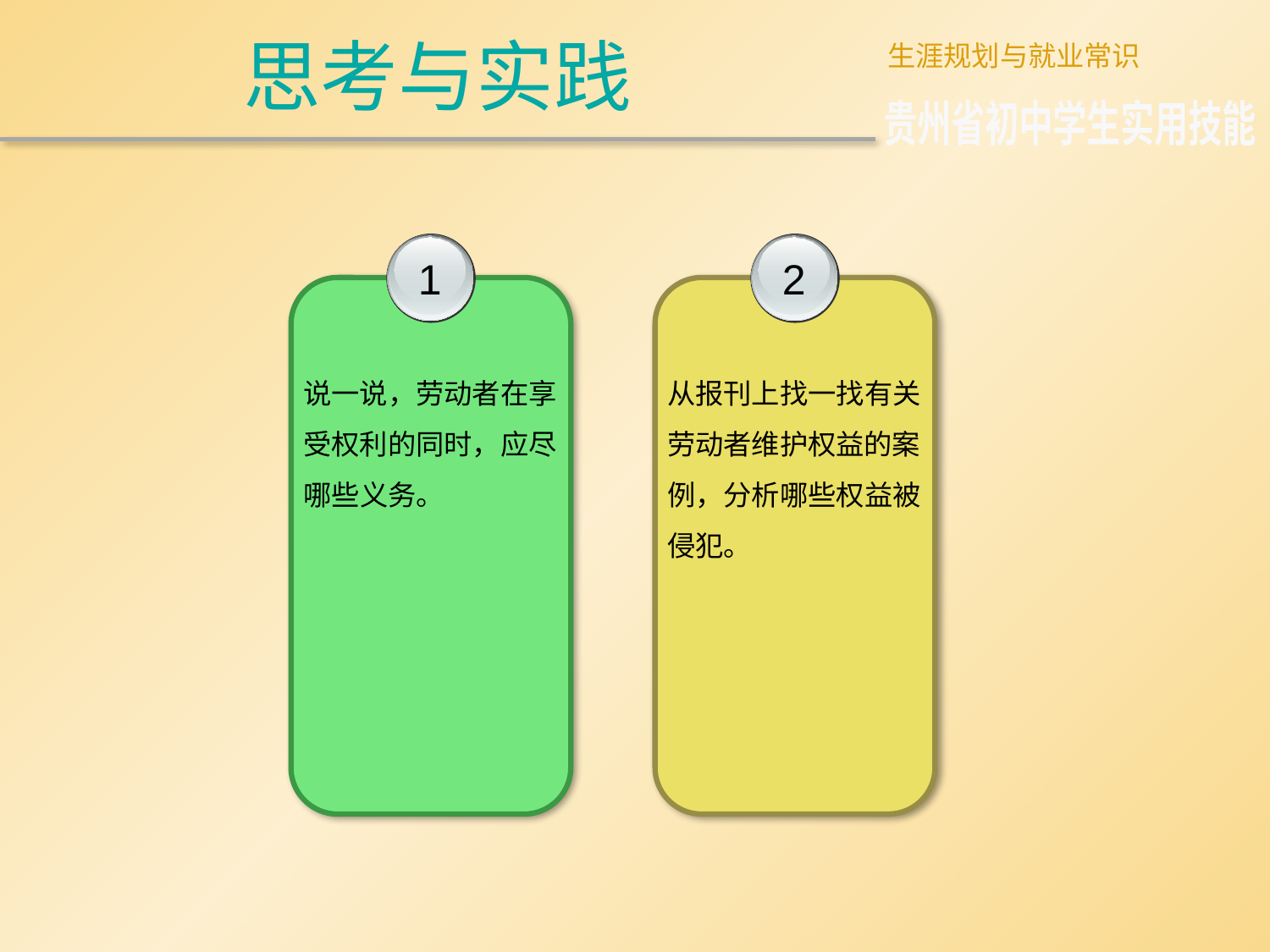

思考与实践
生涯规划与就业常识
贵州省初中学生实用技能

1

说一说，劳动者在享受权利的同时，应尽哪些义务。

2

从报刊上找一找有关劳动者维护权益的案例，分析哪些权益被侵犯。